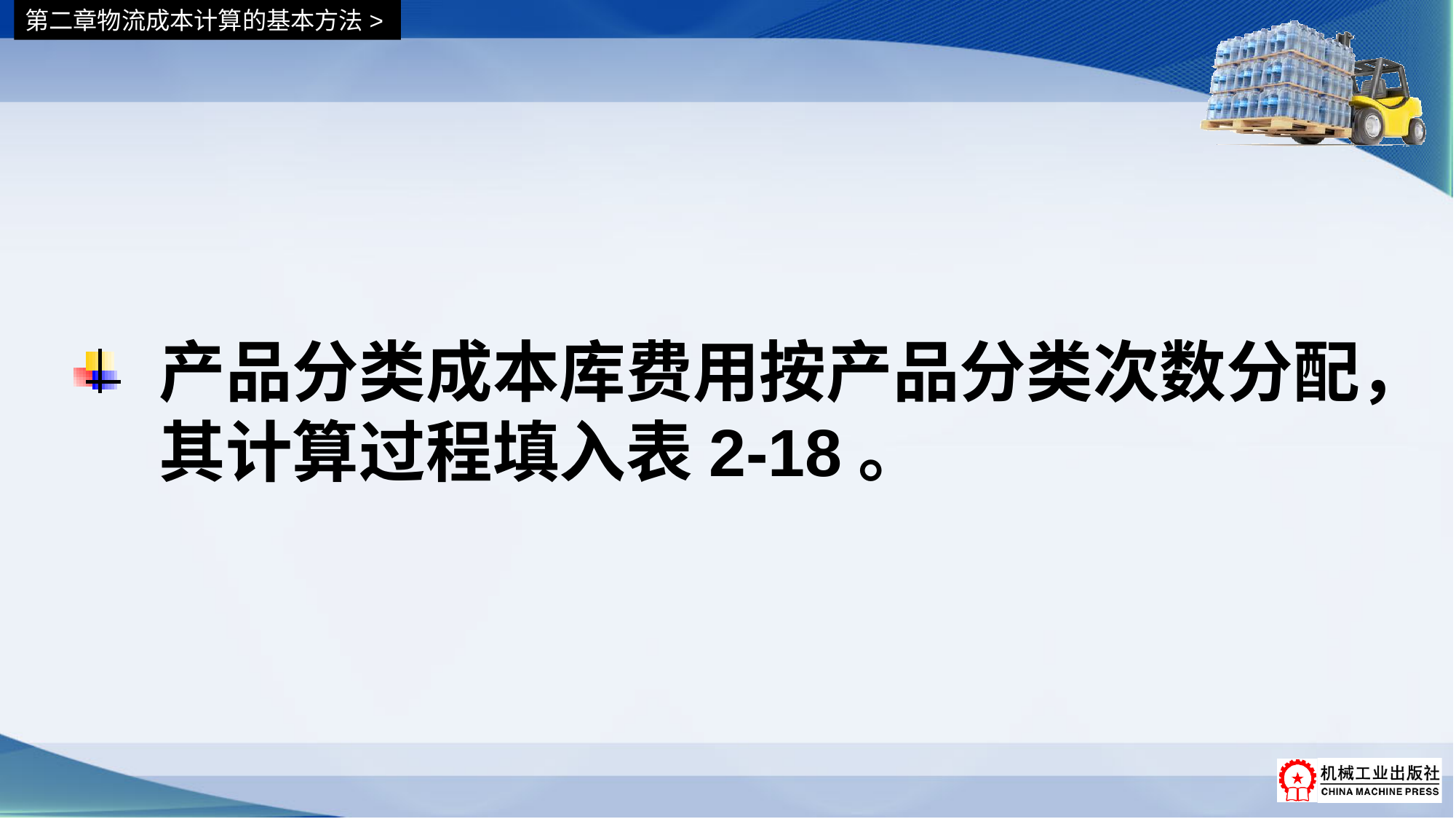

第二章物流成本计算的基本方法>
# 产品分类成本库费用按产品分类次数分配，其计算过程填入表2-18。